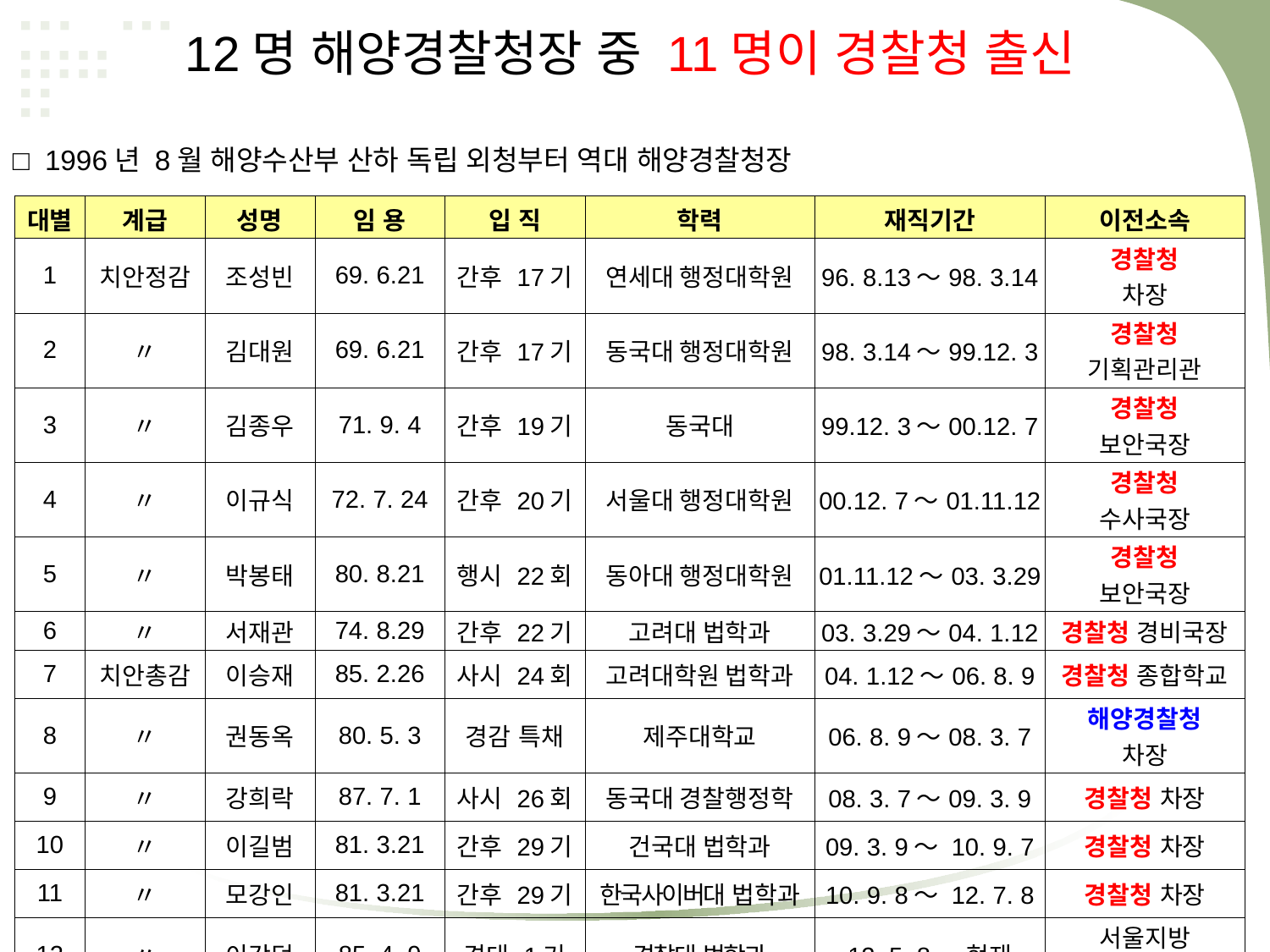

12명 해양경찰청장 중 11명이 경찰청 출신
□  1996년 8월 해양수산부 산하 독립 외청부터 역대 해양경찰청장
| 대별 | 계급 | 성명 | 임 용 | 입 직 | 학력 | 재직기간 | 이전소속 |
| --- | --- | --- | --- | --- | --- | --- | --- |
| 1 | 치안정감 | 조성빈 | 69. 6.21 | 간후 17기 | 연세대 행정대학원 | 96. 8.13～98. 3.14 | 경찰청 차장 |
| 2 | 〃 | 김대원 | 69. 6.21 | 간후 17기 | 동국대 행정대학원 | 98. 3.14～99.12. 3 | 경찰청 기획관리관 |
| 3 | 〃 | 김종우 | 71. 9. 4 | 간후 19기 | 동국대 | 99.12. 3～00.12. 7 | 경찰청 보안국장 |
| 4 | 〃 | 이규식 | 72. 7. 24 | 간후 20기 | 서울대 행정대학원 | 00.12. 7～01.11.12 | 경찰청 수사국장 |
| 5 | 〃 | 박봉태 | 80. 8.21 | 행시 22회 | 동아대 행정대학원 | 01.11.12～03. 3.29 | 경찰청 보안국장 |
| 6 | 〃 | 서재관 | 74. 8.29 | 간후 22기 | 고려대 법학과 | 03. 3.29～04. 1.12 | 경찰청 경비국장 |
| 7 | 치안총감 | 이승재 | 85. 2.26 | 사시 24회 | 고려대학원 법학과 | 04. 1.12～06. 8. 9 | 경찰청 종합학교 |
| 8 | 〃 | 권동옥 | 80. 5. 3 | 경감 특채 | 제주대학교 | 06. 8. 9～08. 3. 7 | 해양경찰청 차장 |
| 9 | 〃 | 강희락 | 87. 7. 1 | 사시 26회 | 동국대 경찰행정학 | 08. 3. 7～09. 3. 9 | 경찰청 차장 |
| 10 | 〃 | 이길범 | 81. 3.21 | 간후 29기 | 건국대 법학과 | 09. 3. 9～ 10. 9. 7 | 경찰청 차장 |
| 11 | 〃 | 모강인 | 81. 3.21 | 간후 29기 | 한국사이버대 법학과 | 10. 9. 8～ 12. 7. 8 | 경찰청 차장 |
| 12 | 〃 | 이강덕 | 85. 4. 9 | 경대 1기 | 경찰대 법학과 | 12. 5. 8～ 현재 | 서울지방 경찰청장 |